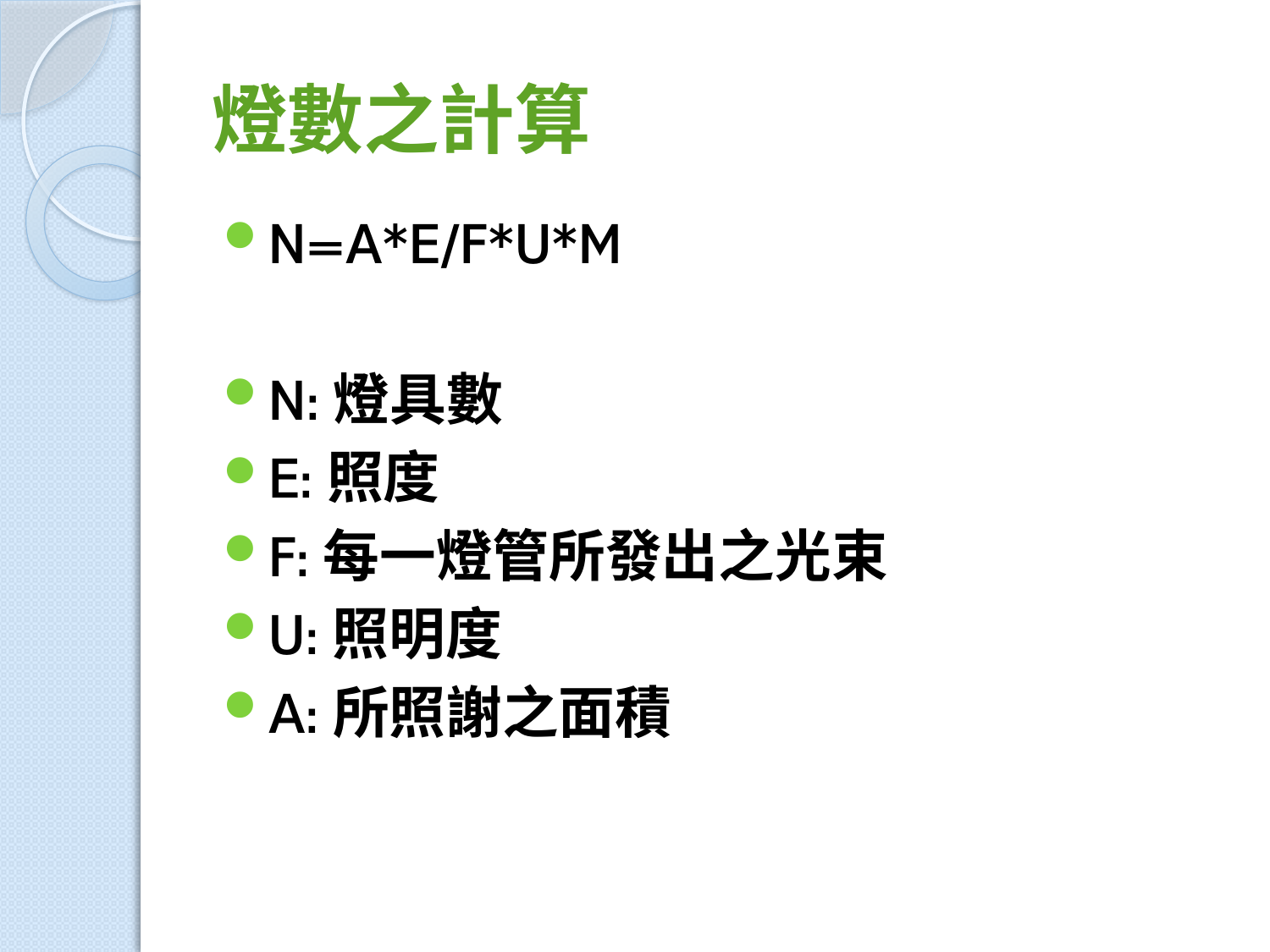

# 燈數之計算
N=A*E/F*U*M

N:燈具數
E:照度
F:每一燈管所發出之光束
U:照明度
A:所照謝之面積